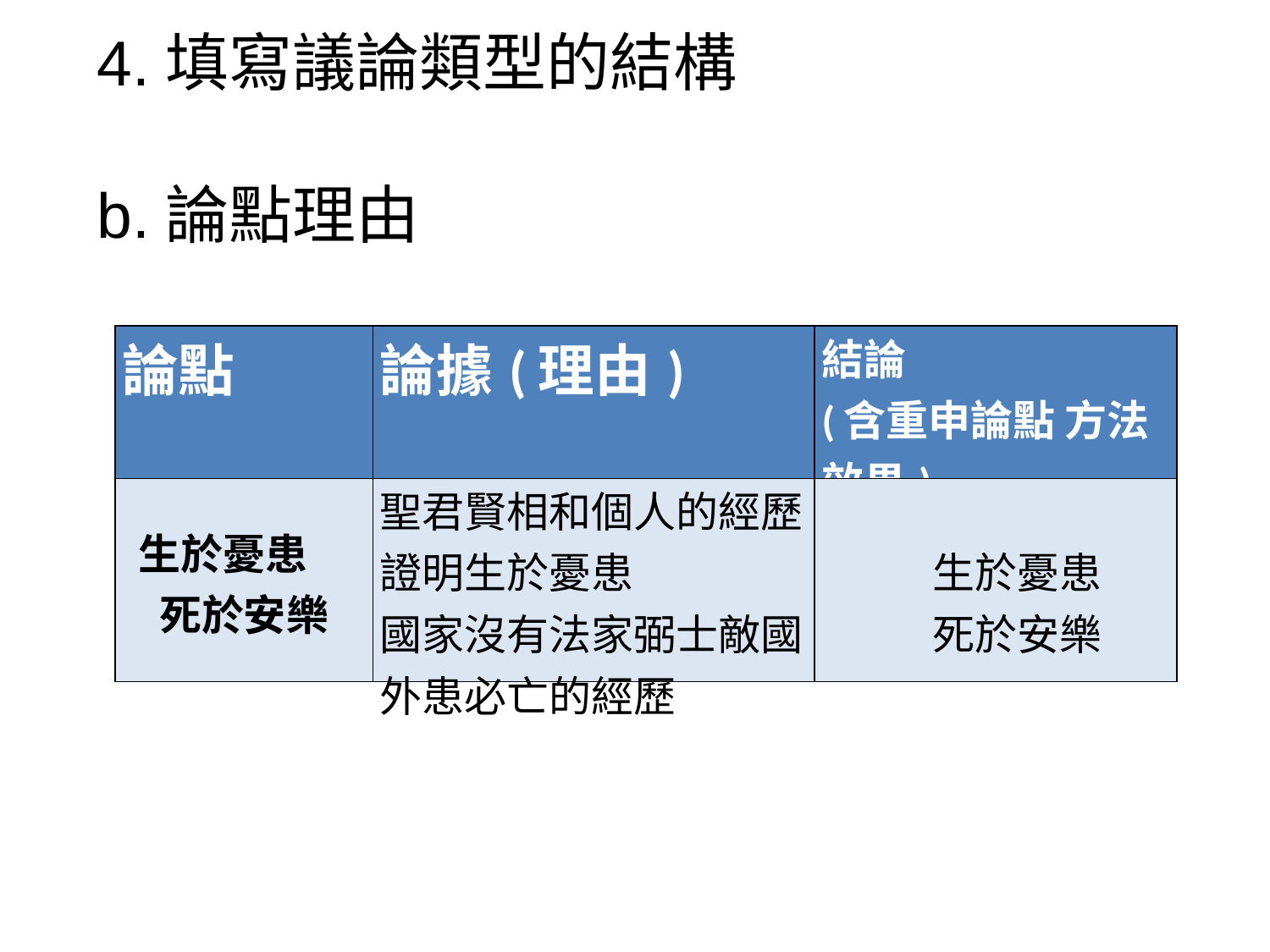

4.填寫議論類型的結構

b.論點理由
| 論點 | 論據(理由) | 結論 (含重申論點 方法 效果) |
| --- | --- | --- |
| 生於憂患　死於安樂 | 聖君賢相和個人的經歷 證明生於憂患 國家沒有法家弼士敵國外患必亡的經歷 | 生於憂患 　死於安樂 |